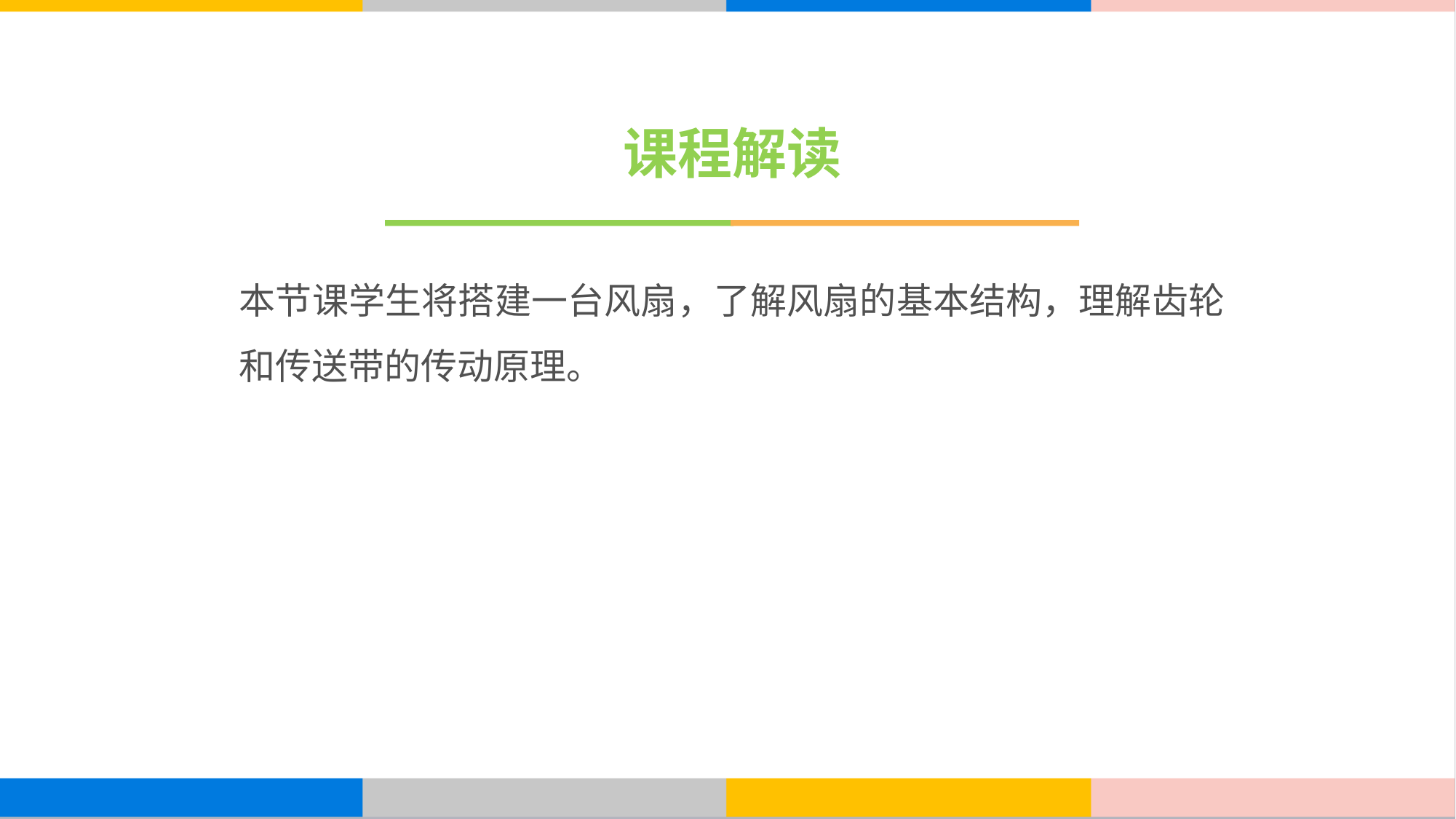

# 课程解读
本节课学生将搭建一台风扇，了解风扇的基本结构，理解齿轮和传送带的传动原理。